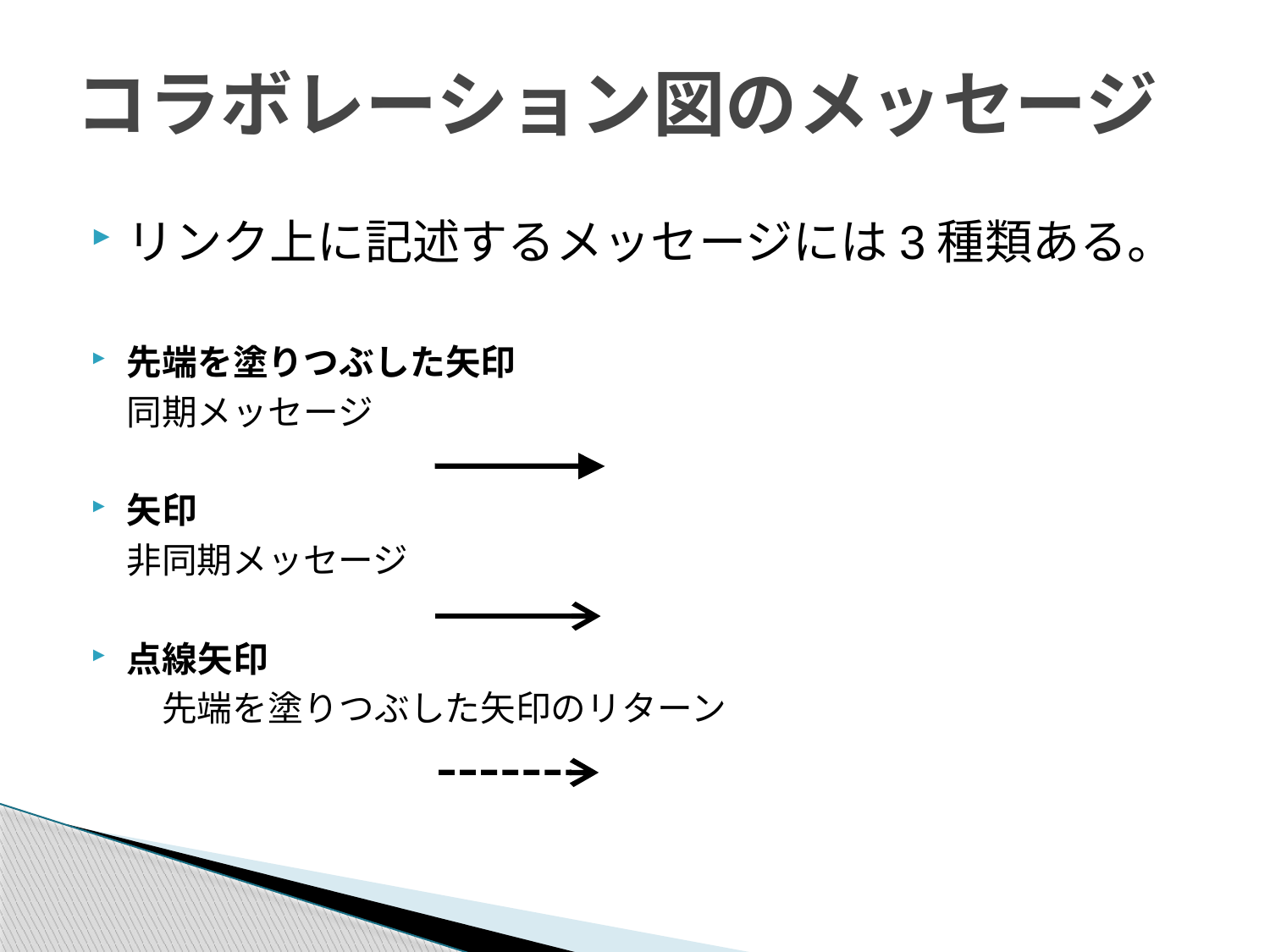

# コラボレーション図のメッセージ
リンク上に記述するメッセージには3種類ある。

先端を塗りつぶした矢印
　同期メッセージ

矢印
　非同期メッセージ

点線矢印
　　先端を塗りつぶした矢印のリターン